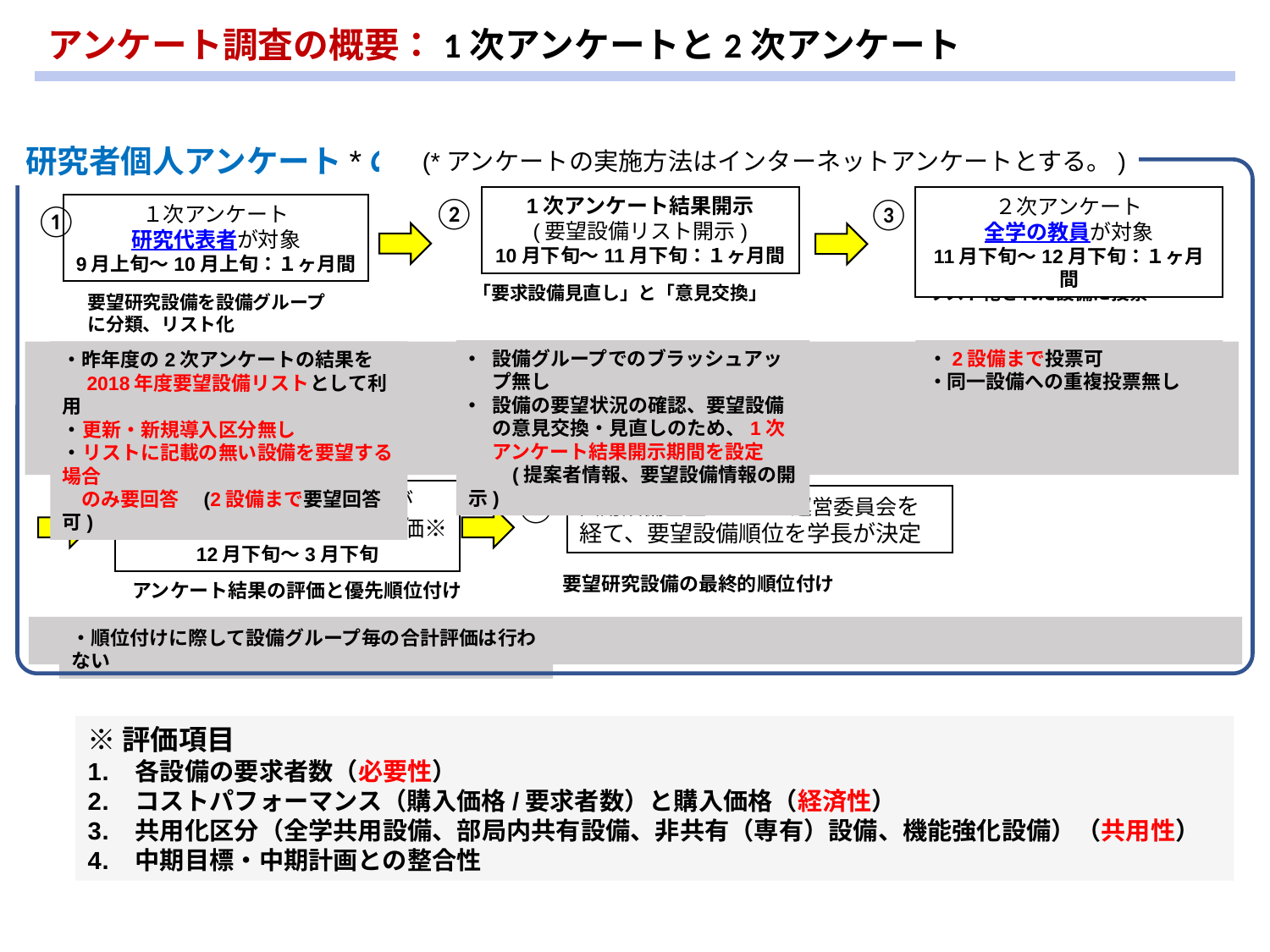

アンケート調査の概要：1次アンケートと2次アンケート
研究者個人アンケート*の流れ
　(*アンケートの実施方法はインターネットアンケートとする。)

②
1次アンケート結果開示
(要望設備リスト開示)
10月下旬～11月下旬：１ヶ月間
「要求設備見直し」と「意見交換」
③
２次アンケート
全学の教員が対象
11月下旬～12月下旬：１ヶ月間
リスト化された設備に投票
①
１次アンケート
研究代表者が対象
9月上旬～10月上旬：１ヶ月間
要望研究設備を設備グループに分類、リスト化

設備グループでのブラッシュアップ無し
設備の要望状況の確認、要望設備の意見交換・見直しのため、1次アンケート結果開示期間を設定
　　(提案者情報、要望設備情報の開示)
・2設備まで投票可
・同一設備への重複投票無し
・昨年度の2次アンケートの結果を
　2018年度要望設備リストとして利用
・更新・新規導入区分無し
・リストに記載の無い設備を要望する場合
　のみ要回答　(2設備まで要望回答可)

④
共用設備基盤センターが
アンケート結果を集計・評価※
12月下旬～3月下旬
⑤
共用設備基盤センター運営委員会を経て、要望設備順位を学長が決定

要望研究設備の最終的順位付け
アンケート結果の評価と優先順位付け

・順位付けに際して設備グループ毎の合計評価は行わない
※評価項目
各設備の要求者数（必要性）
コストパフォーマンス（購入価格/要求者数）と購入価格（経済性）
共用化区分（全学共用設備、部局内共有設備、非共有（専有）設備、機能強化設備）（共用性）
中期目標・中期計画との整合性